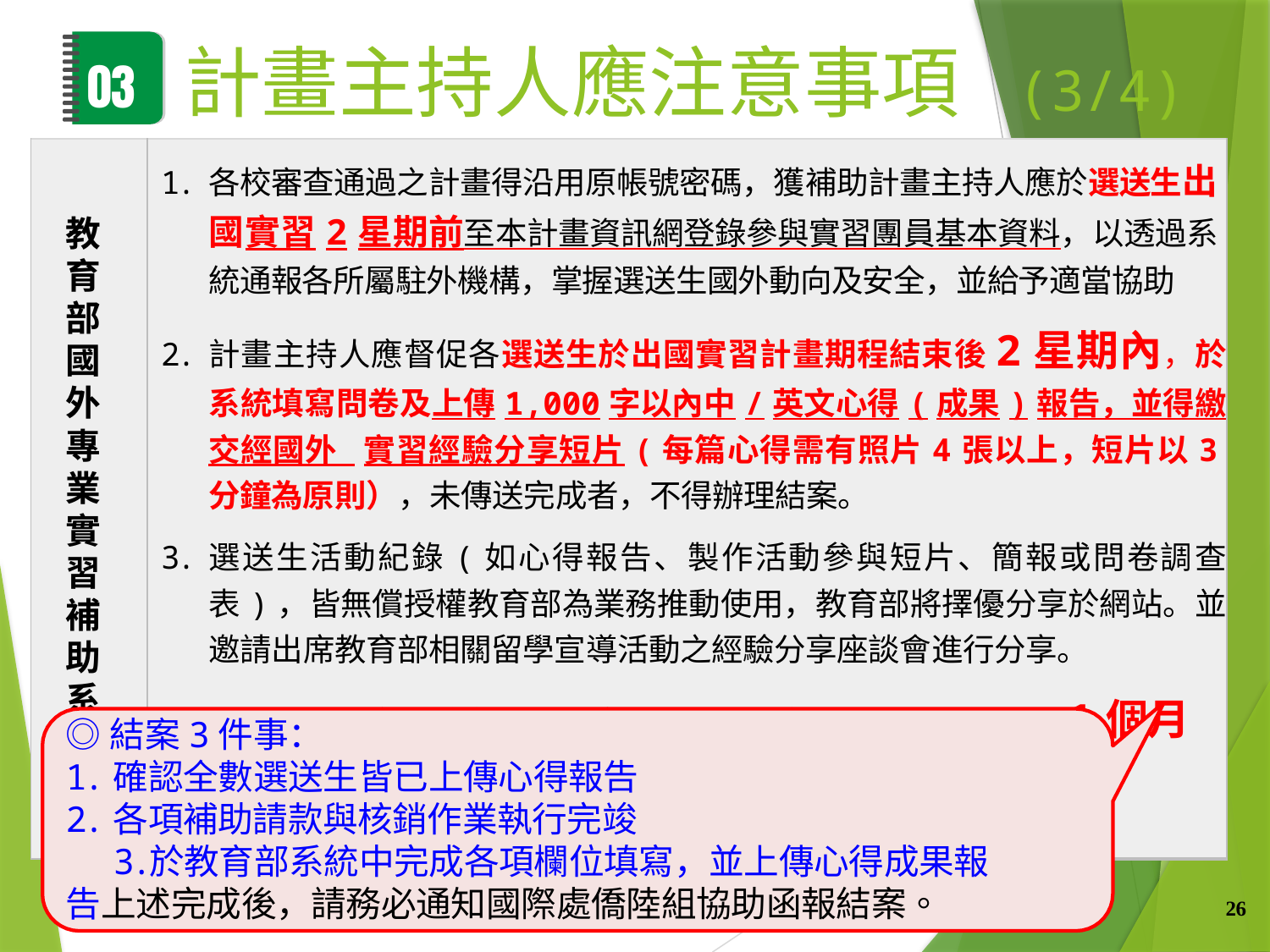

# 03	計畫主持人應注意事項 (3/4)

| 教育部國外專業實習補助系統 | 各校審查通過之計畫得沿用原帳號密碼，獲補助計畫主持人應於選送生出國實習2星期前至本計畫資訊網登錄參與實習團員基本資料，以透過系統通報各所屬駐外機構，掌握選送生國外動向及安全，並給予適當協助 計畫主持人應督促各選送生於出國實習計畫期程結束後2星期內，於系統填寫問卷及上傳1,000字以內中/英文心得(成果)報告，並得繳交經國外 實習經驗分享短片(每篇心得需有照片4張以上，短片以3分鐘為原則），未傳送完成者，不得辦理結案。 選送生活動紀錄(如心得報告、製作活動參與短片、簡報或問卷調查表)，皆無償授權教育部為業務推動使用，教育部將擇優分享於網站。並邀請出席教育部相關留學宣導活動之經驗分享座談會進行分享。 計畫主持人應於該案最後一位選送生出國實習計畫期程結束後1個月內 完成結案。 |
| --- | --- |

◎結案3件事：
確認全數選送生皆已上傳心得報告
各項補助請款與核銷作業執行完竣
於教育部系統中完成各項欄位填寫，並上傳心得成果報告上述完成後，請務必通知國際處僑陸組協助函報結案。
26